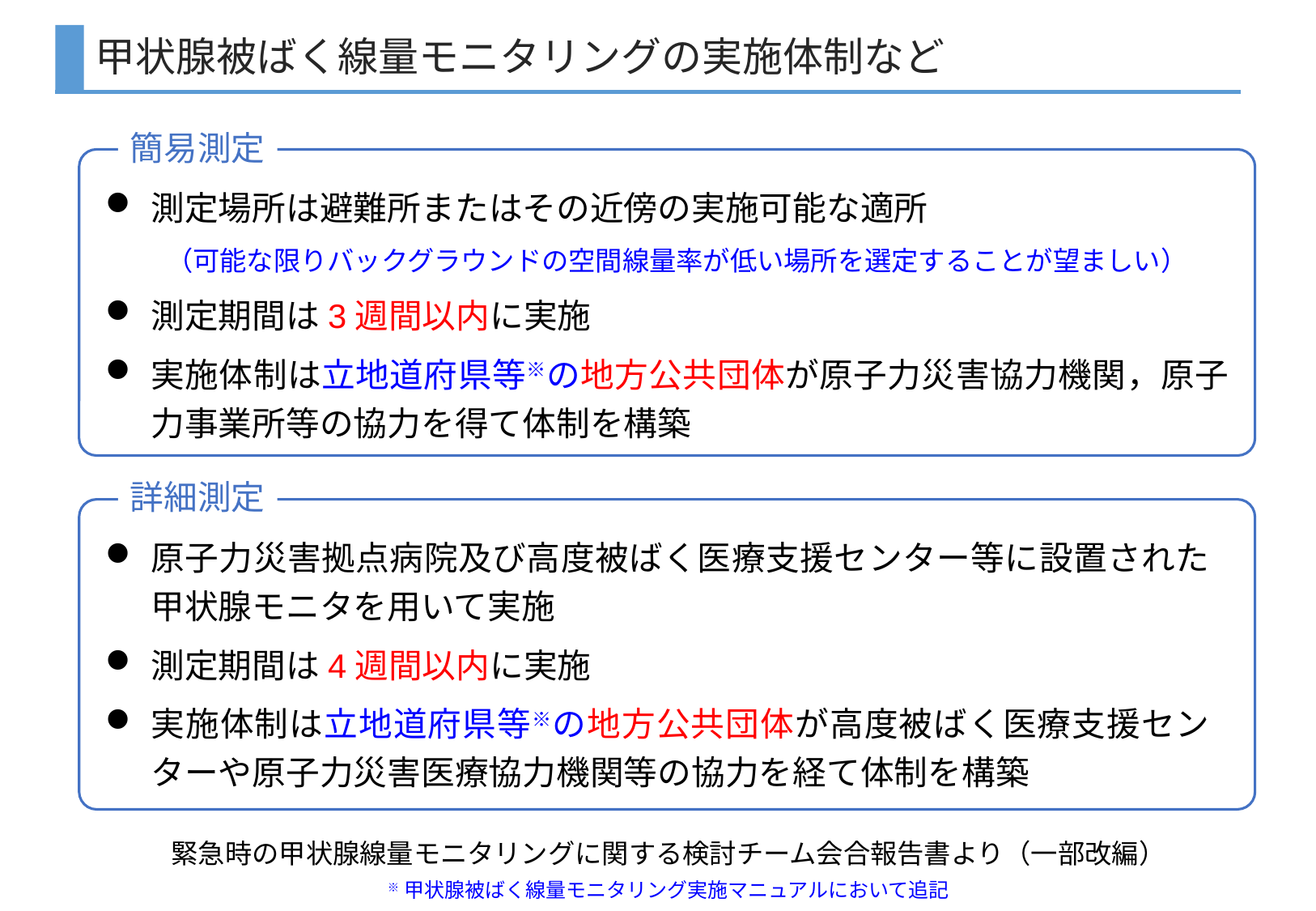

甲状腺被ばく線量モニタリングの実施体制など
簡易測定

測定場所は避難所またはその近傍の実施可能な適所
（可能な限りバックグラウンドの空間線量率が低い場所を選定することが望ましい）
測定期間は3週間以内に実施
実施体制は立地道府県等※の地方公共団体が原子力災害協力機関，原子力事業所等の協力を得て体制を構築
詳細測定

原子力災害拠点病院及び高度被ばく医療支援センター等に設置された甲状腺モニタを用いて実施
測定期間は4週間以内に実施
実施体制は立地道府県等※の地方公共団体が高度被ばく医療支援センターや原子力災害医療協力機関等の協力を経て体制を構築
緊急時の甲状腺線量モニタリングに関する検討チーム会合報告書より（一部改編）
※甲状腺被ばく線量モニタリング実施マニュアルにおいて追記